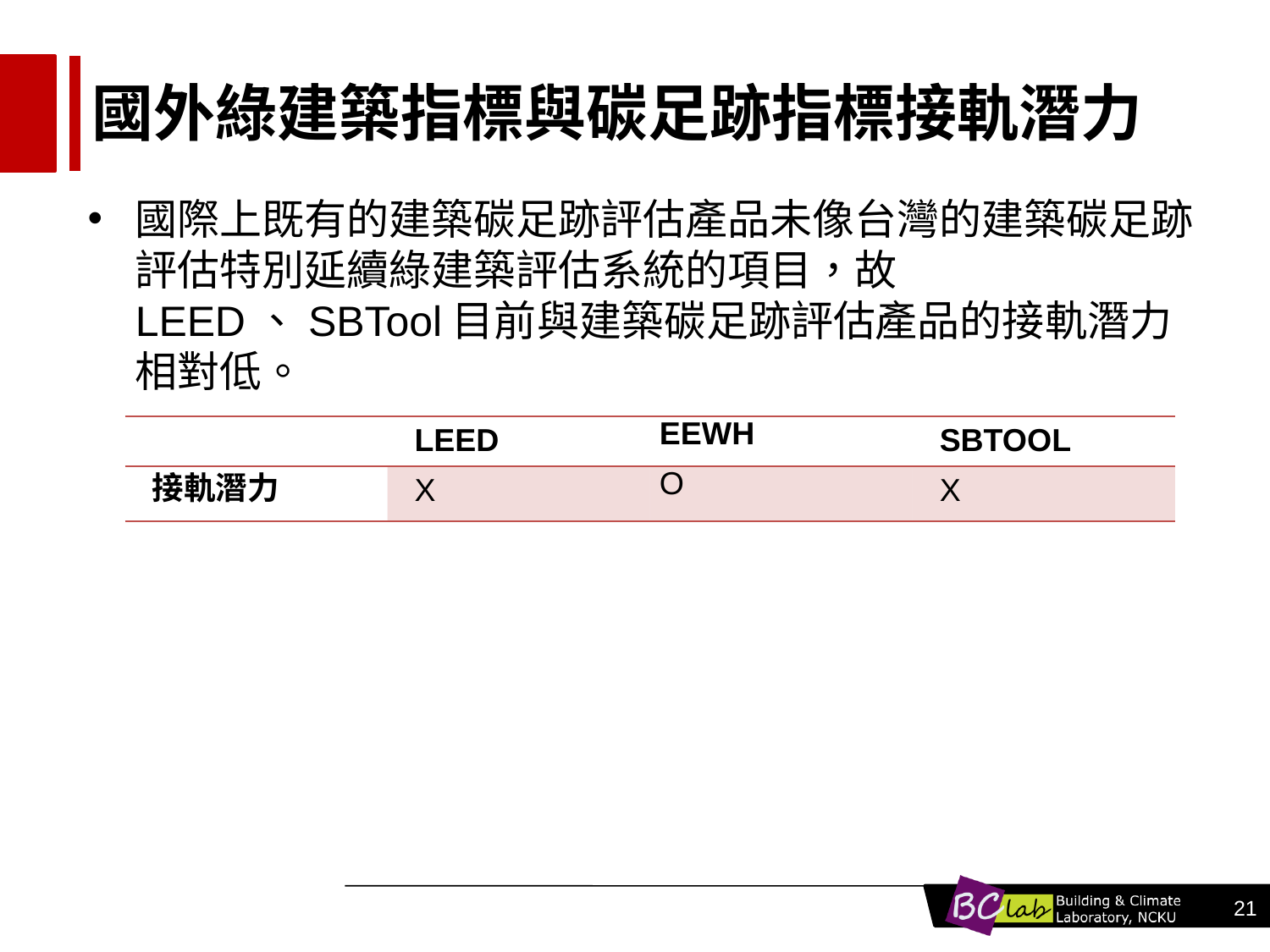

# 國外綠建築指標與碳足跡指標接軌潛力
國際上既有的建築碳足跡評估產品未像台灣的建築碳足跡評估特別延續綠建築評估系統的項目，故LEED、SBTool目前與建築碳足跡評估產品的接軌潛力相對低。
|  | LEED | EEWH | SBTOOL |
| --- | --- | --- | --- |
| 接軌潛力 | X | O | X |
21